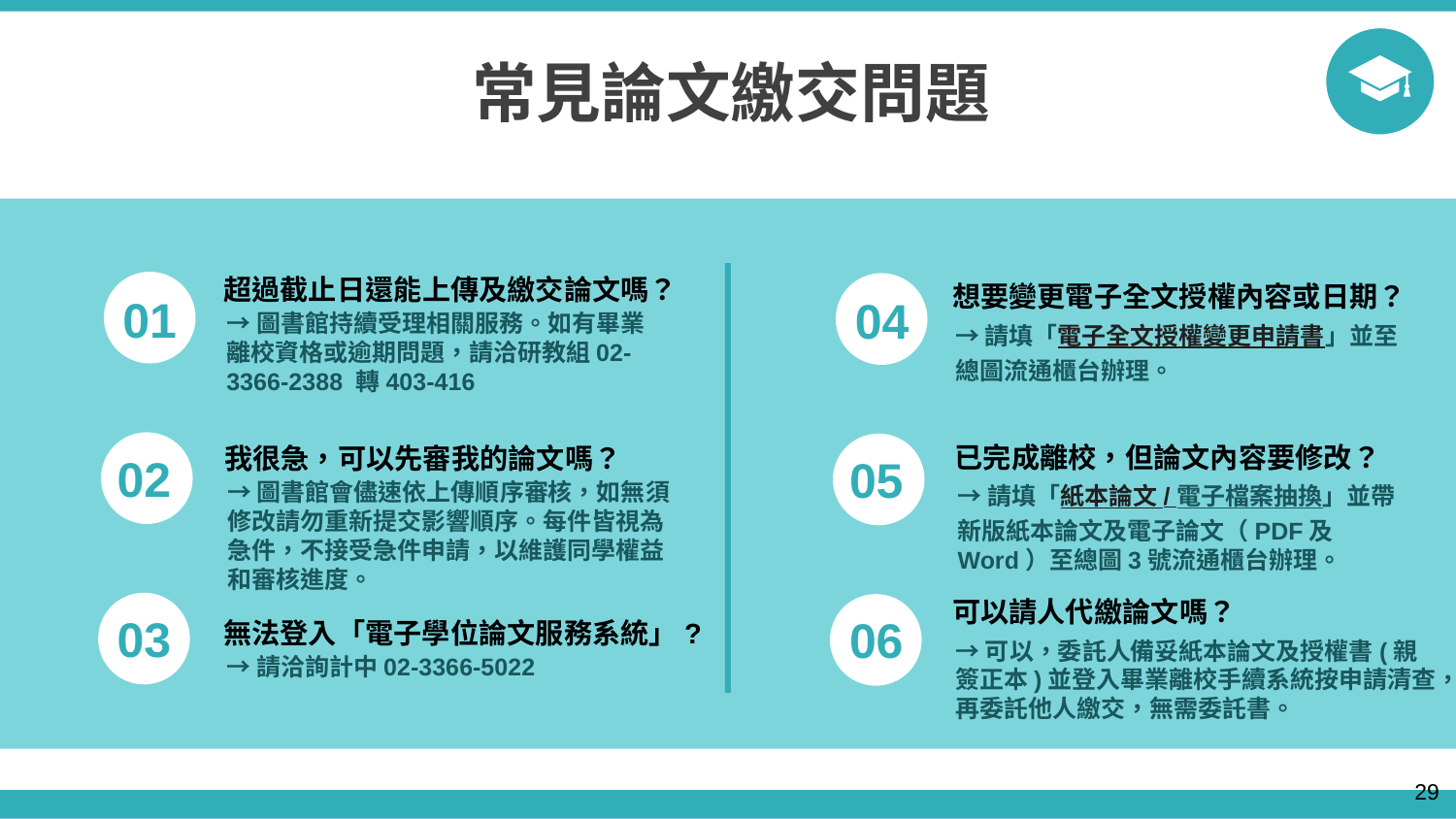

常見論文繳交問題

超過截止日還能上傳及繳交論文嗎？
→圖書館持續受理相關服務。如有畢業離校資格或逾期問題，請洽研教組02-3366-2388 轉403-416

想要變更電子全文授權內容或日期？
→請填「電子全文授權變更申請書」並至總圖流通櫃台辦理。

01
04

已完成離校，但論文內容要修改？
→請填「紙本論文 / 電子檔案抽換」並帶新版紙本論文及電子論文（PDF及Word）至總圖3號流通櫃台辦理。
我很急，可以先審我的論文嗎？
→圖書館會儘速依上傳順序審核，如無須修改請勿重新提交影響順序。每件皆視為急件，不接受急件申請，以維護同學權益和審核進度。

02
05
可以請人代繳論文嗎？
→可以，委託人備妥紙本論文及授權書(親簽正本)並登入畢業離校手續系統按申請清查，再委託他人繳交，無需委託書。

03
06
無法登入「電子學位論文服務系統」?
→請洽詢計中02-3366-5022
29